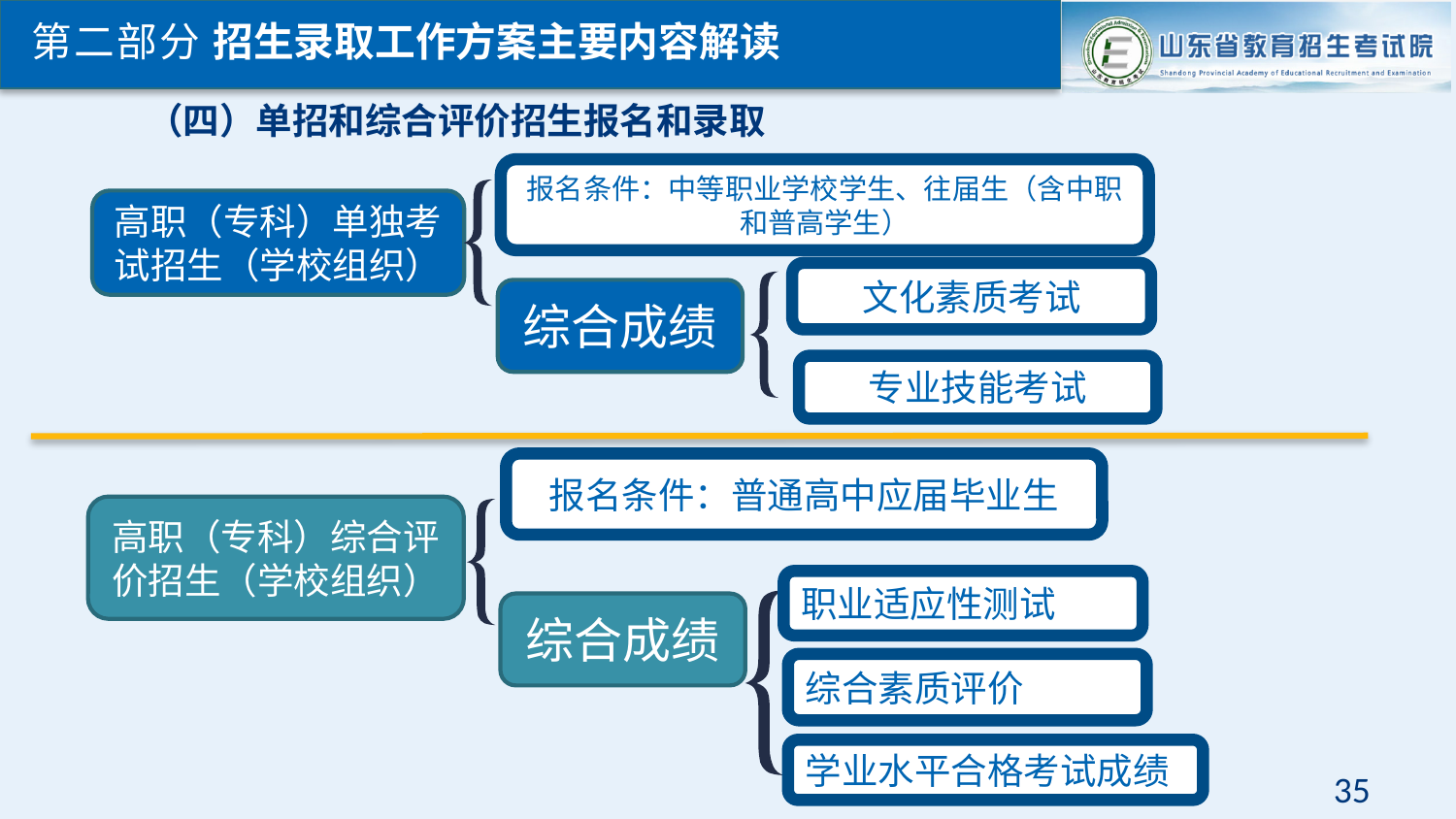

第二部分 招生录取工作方案主要内容解读
（三（四）单招和综合评价招生报名和录取
）三）
报名条件：中等职业学校学生、往届生（含中职和普高学生）

高职（专科）单独考试招生（学校组织）
文化素质考试

综合成绩
专业技能考试
报名条件：普通高中应届毕业生
高职（专科）综合评价招生（学校组织）

职业适应性测试

综合成绩
综合素质评价
学业水平合格考试成绩